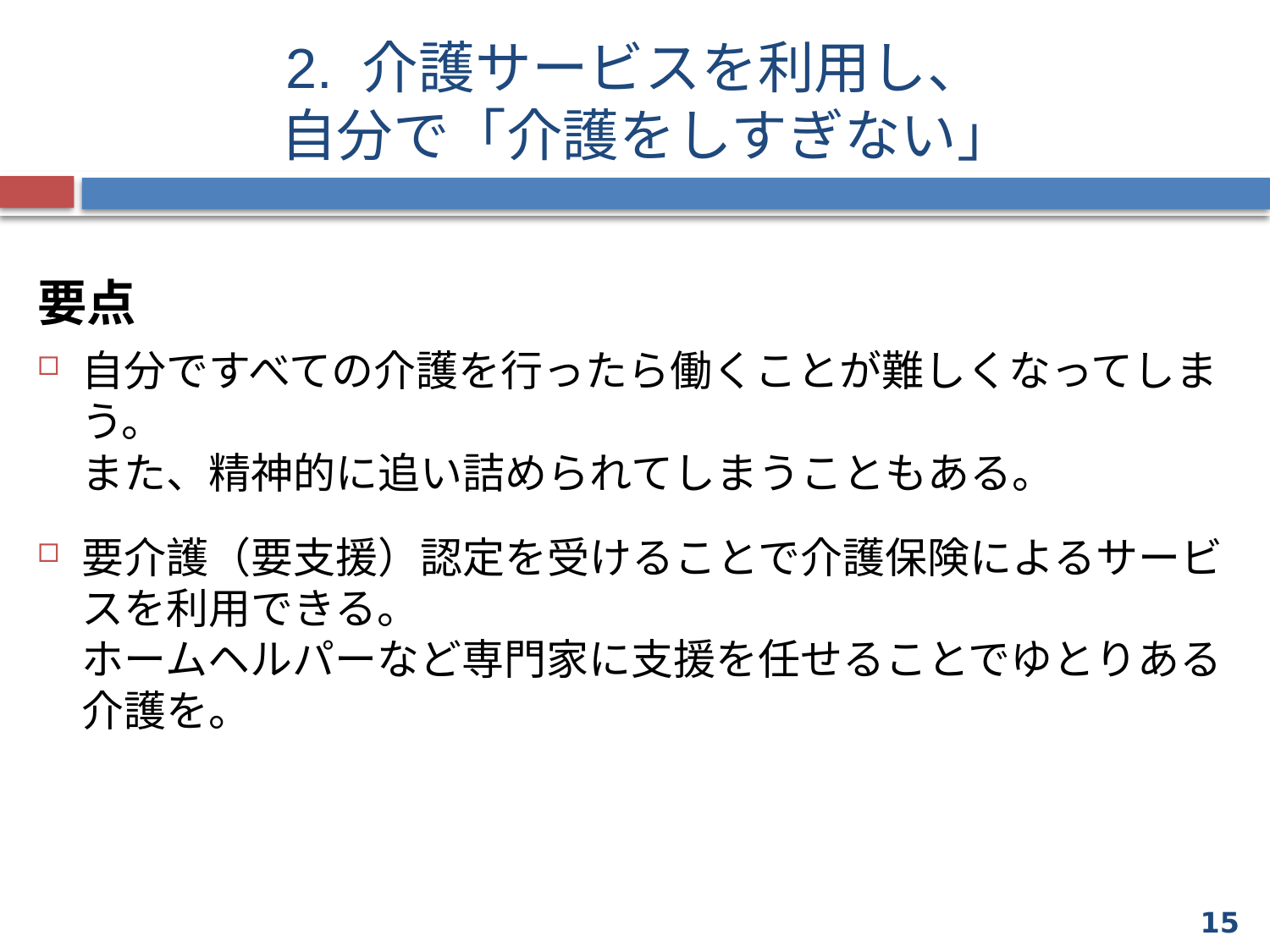

# 2. 介護サービスを利用し、 自分で「介護をしすぎない」
要点
自分ですべての介護を行ったら働くことが難しくなってしまう。
また、精神的に追い詰められてしまうこともある。
要介護（要支援）認定を受けることで介護保険によるサービスを利用できる。
ホームヘルパーなど専門家に支援を任せることでゆとりある介護を。
15